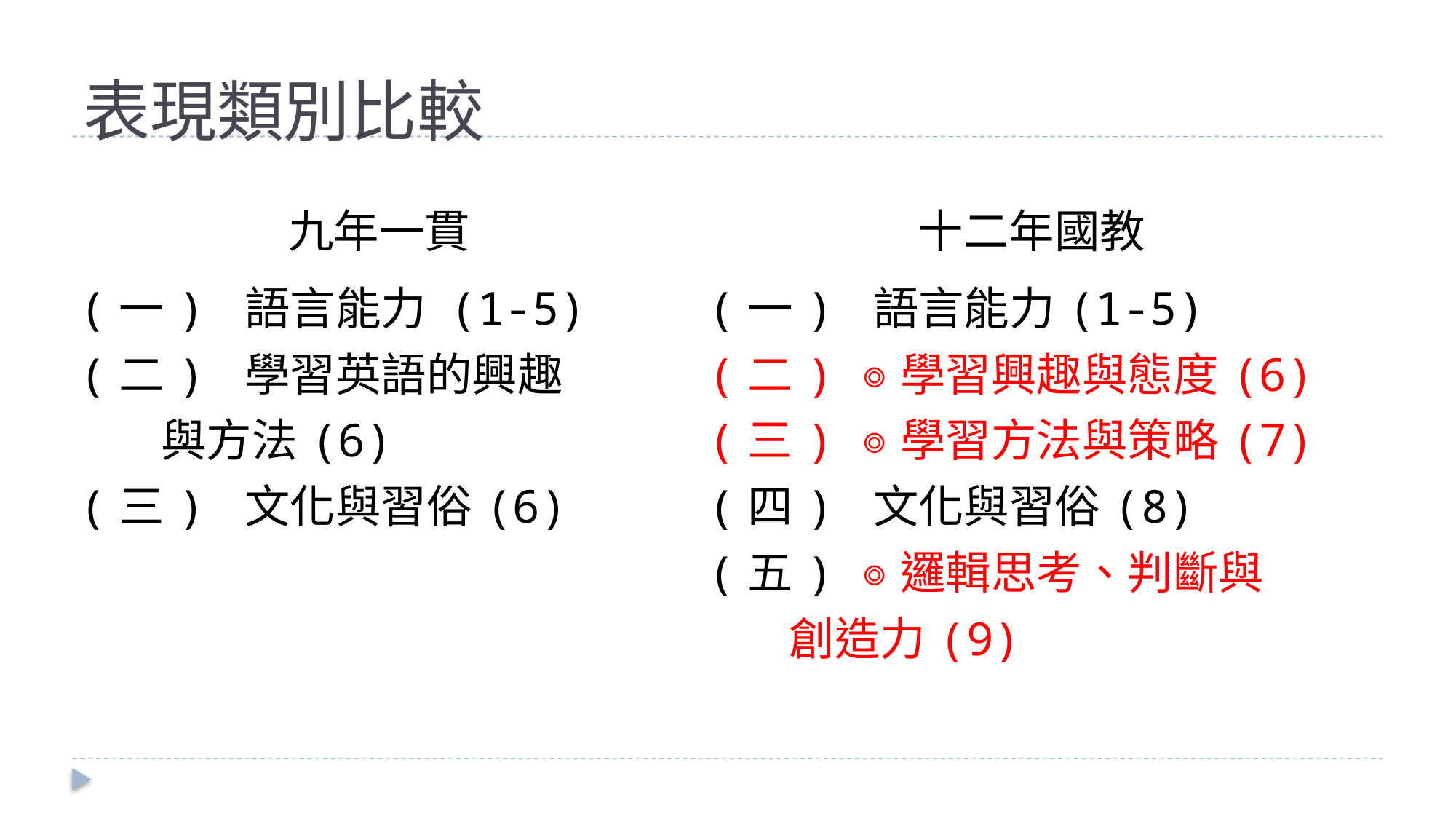

# 表現類別比較
| 九年一貫 | 十二年國教 |
| --- | --- |
| (一) 語言能力 (1-5) (二) 學習英語的興趣 與方法(6) (三) 文化與習俗(6) | (一) 語言能力(1-5) (二) ◎學習興趣與態度(6) (三) ◎學習方法與策略(7) (四) 文化與習俗(8) (五) ◎邏輯思考、判斷與 創造力(9) |